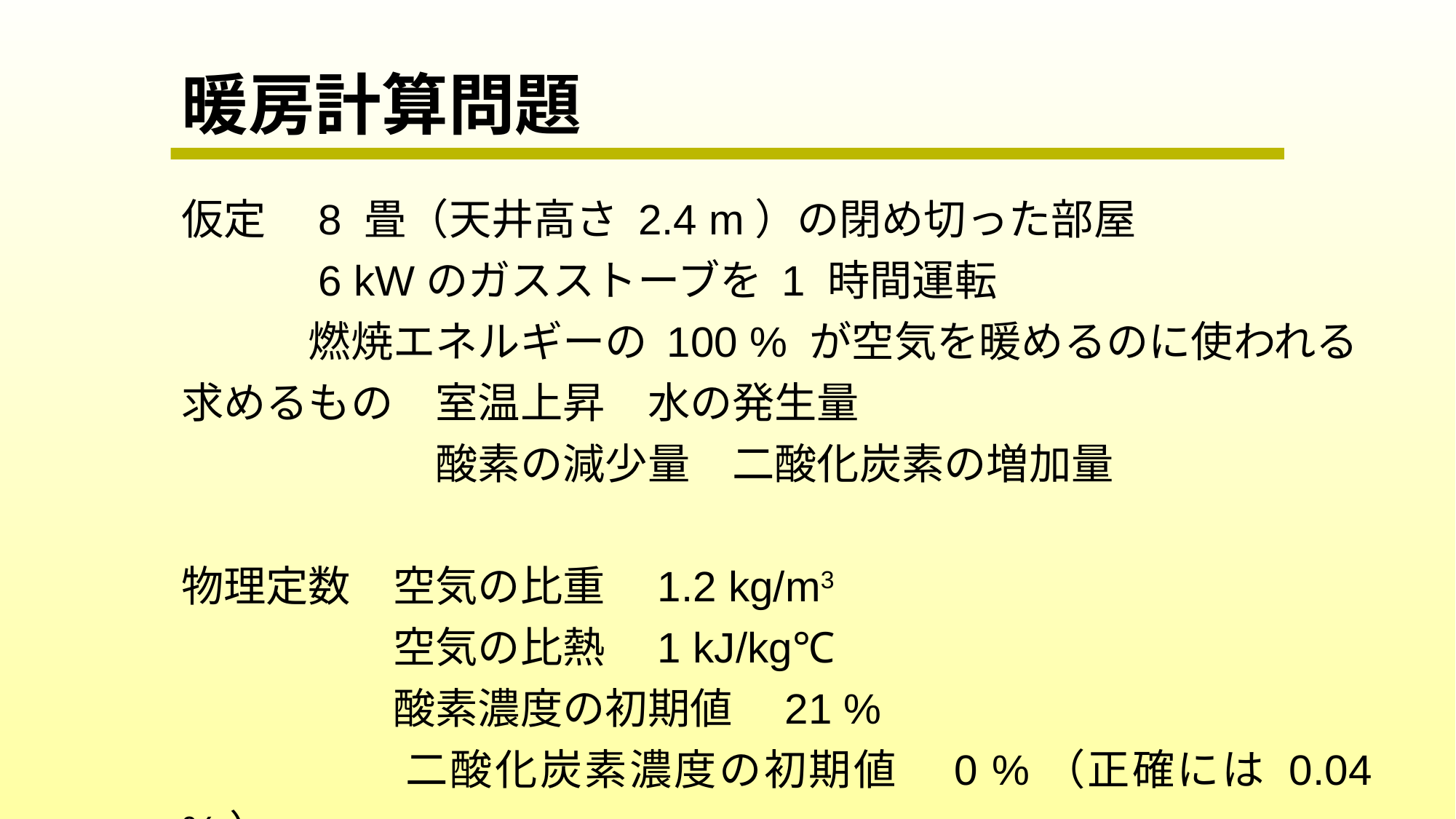

# 暖房計算問題
仮定　8 畳（天井高さ 2.4 m）の閉め切った部屋
　　　6 kWのガスストーブを 1 時間運転
　　　燃焼エネルギーの 100 % が空気を暖めるのに使われる
求めるもの　室温上昇　水の発生量
　　　　　　酸素の減少量　二酸化炭素の増加量

物理定数　空気の比重　1.2 kg/m3
　　　　　空気の比熱　1 kJ/kg℃
　　　　　酸素濃度の初期値　21 %
　　　　　二酸化炭素濃度の初期値　0 %（正確には 0.04 %）